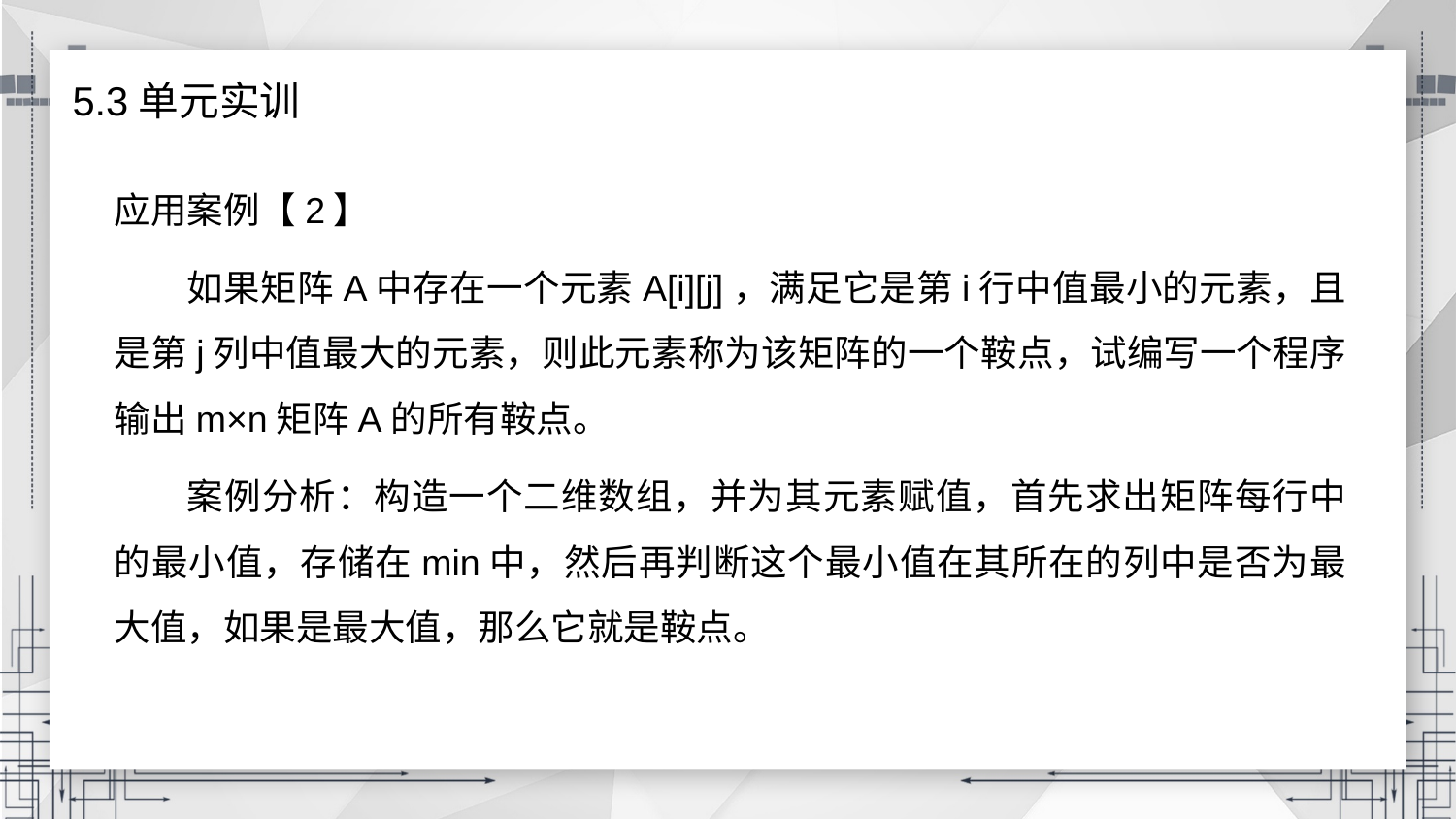

5.3单元实训
应用案例【2】
如果矩阵A中存在一个元素A[i][j]，满足它是第i行中值最小的元素，且是第j列中值最大的元素，则此元素称为该矩阵的一个鞍点，试编写一个程序输出m×n矩阵A的所有鞍点。
案例分析：构造一个二维数组，并为其元素赋值，首先求出矩阵每行中的最小值，存储在min中，然后再判断这个最小值在其所在的列中是否为最大值，如果是最大值，那么它就是鞍点。